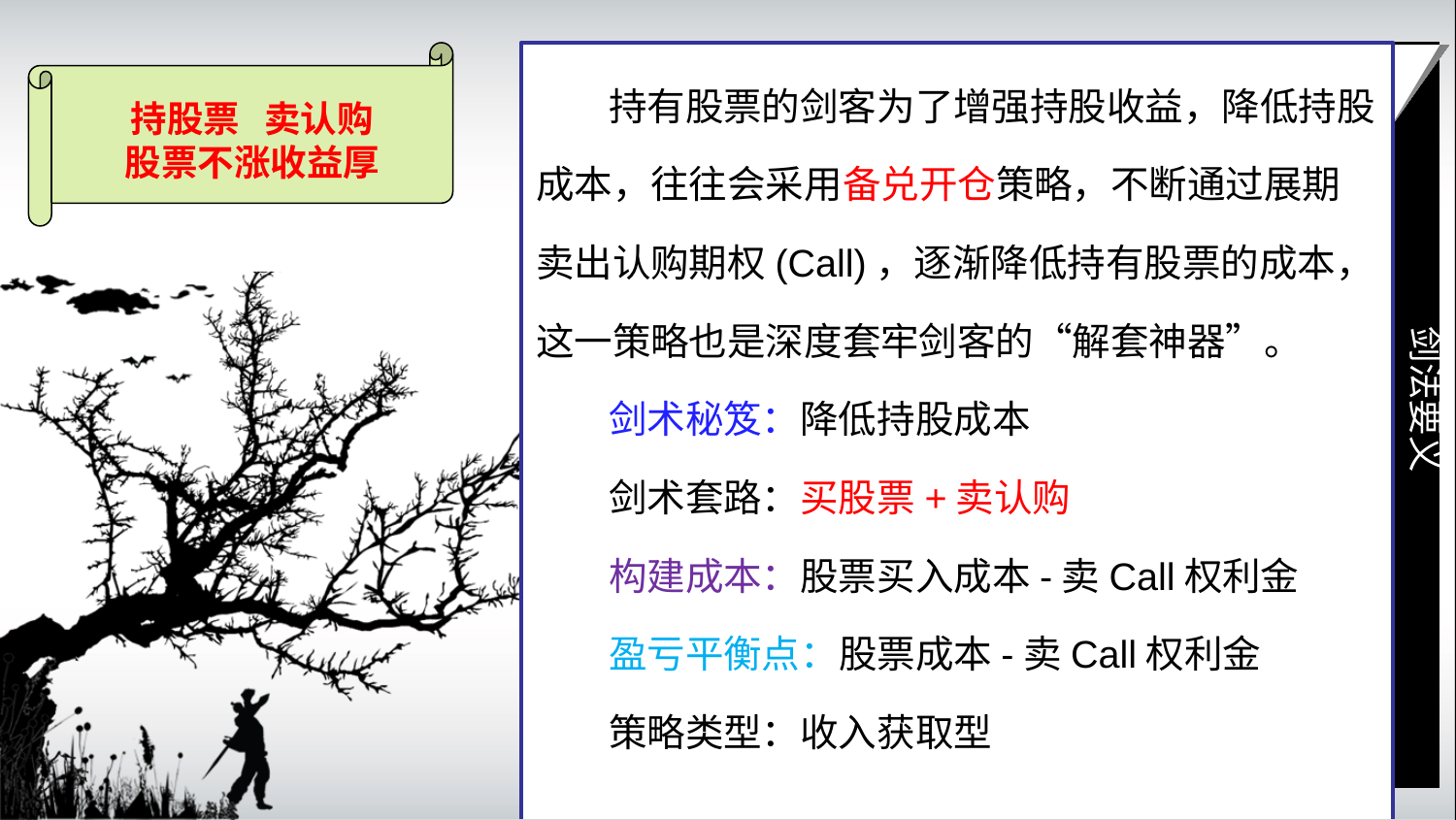

持有股票的剑客为了增强持股收益，降低持股成本，往往会采用备兑开仓策略，不断通过展期卖出认购期权(Call)，逐渐降低持有股票的成本，这一策略也是深度套牢剑客的“解套神器”。
剑术秘笈：降低持股成本
剑术套路：买股票+卖认购
构建成本：股票买入成本-卖Call权利金
盈亏平衡点：股票成本-卖Call权利金
策略类型：收入获取型

剑法要义
持股票   卖认购
股票不涨收益厚